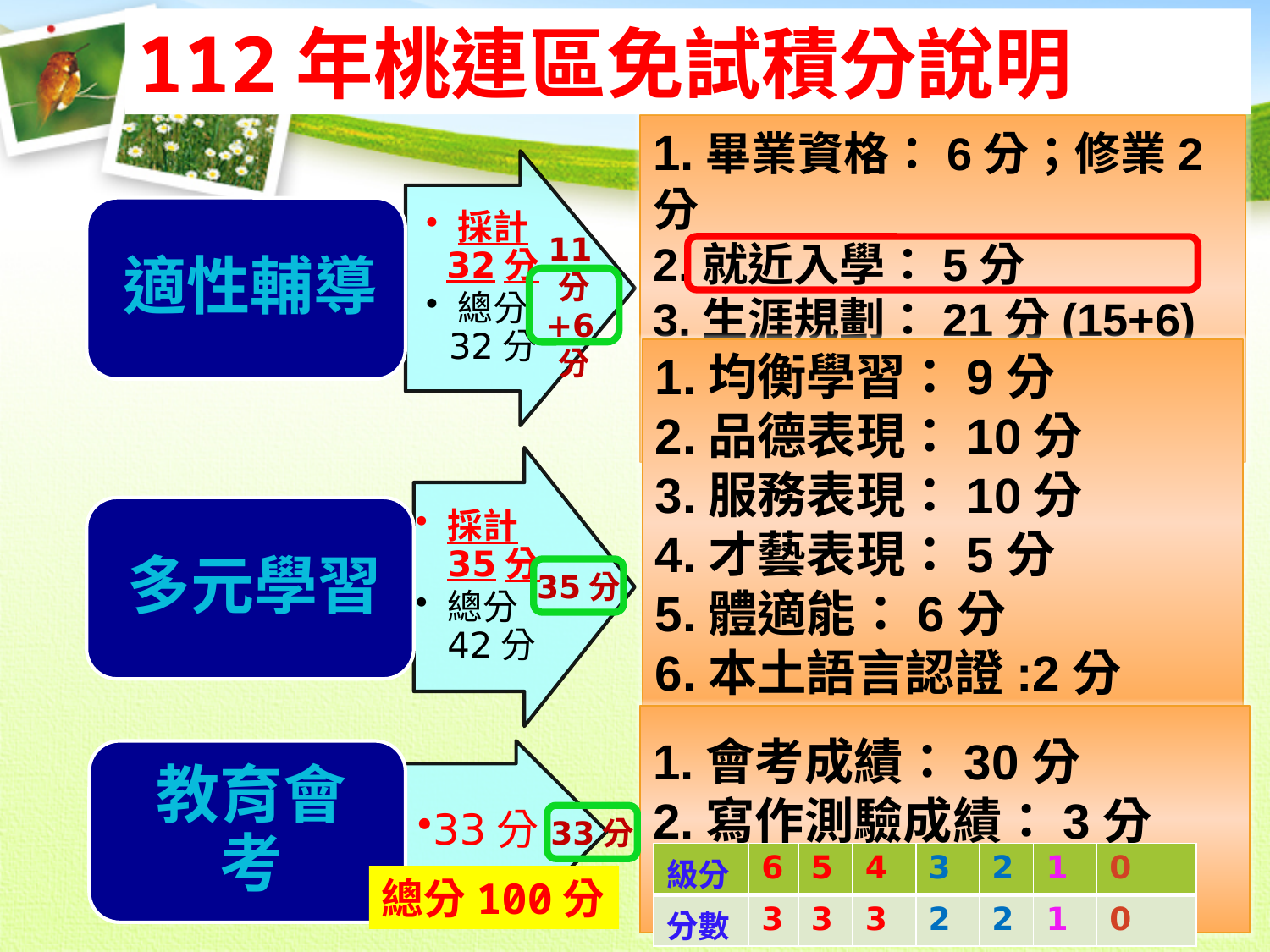

112年桃連區免試積分說明
1.畢業資格：6分；修業2分
2.就近入學：5分
3.生涯規劃：21分(15+6)
    (志願分：15分)變動積分
採計
32分
總分
32分
適性輔導
採計35分
總分42分
多元學習
33分
教育會考

11分
+6分
1.均衡學習：9分
2.品德表現：10分
3.服務表現：10分
4.才藝表現：5分
5.體適能：6分
6.本土語言認證:2分
35分
1.會考成績：30分
2.寫作測驗成績：3分

33分
| 級分 | 6 | 5 | 4 | 3 | 2 | 1 | 0 |
| --- | --- | --- | --- | --- | --- | --- | --- |
| 分數 | 3 | 3 | 3 | 2 | 2 | 1 | 0 |
總分100分
8